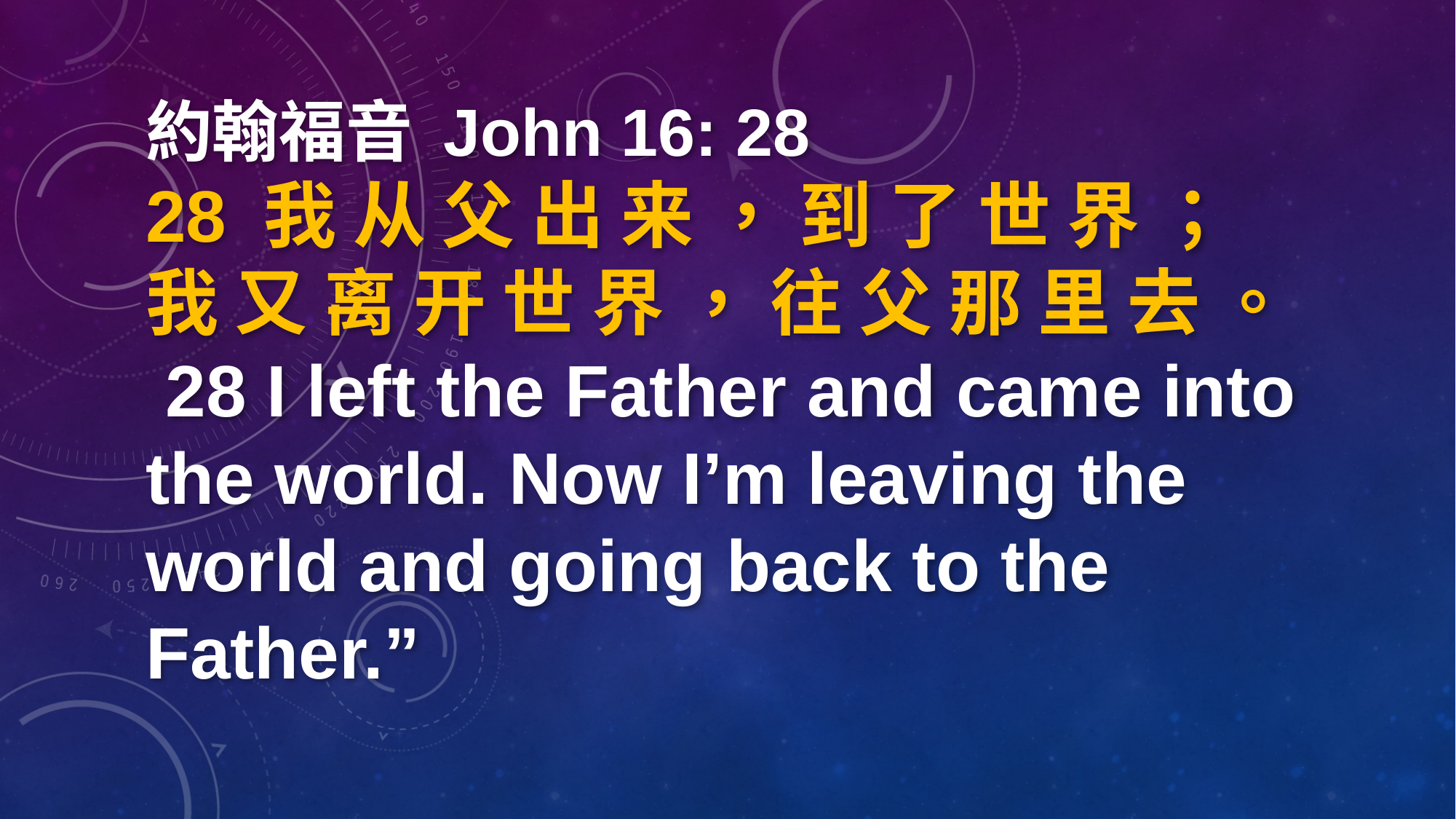

約翰福音 John 16: 28
28 我 从 父 出 来 ， 到 了 世 界 ；
我 又 离 开 世 界 ， 往 父 那 里 去 。
 28 I left the Father and came into the world. Now I’m leaving the world and going back to the Father.”